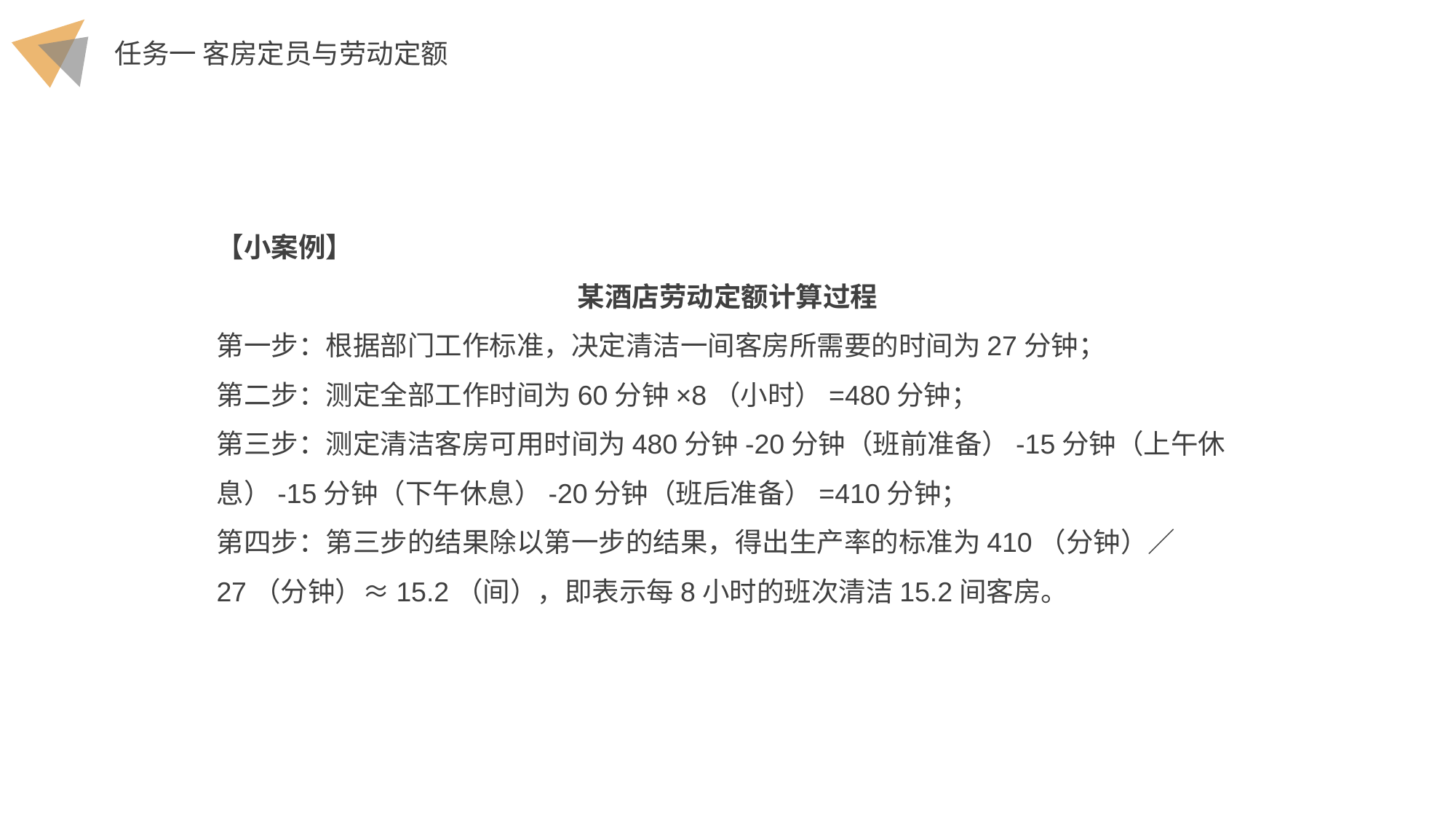

【小案例】
某酒店劳动定额计算过程
第一步：根据部门工作标准，决定清洁一间客房所需要的时间为27分钟；
第二步：测定全部工作时间为60分钟×8（小时）=480分钟；
第三步：测定清洁客房可用时间为480分钟-20分钟（班前准备）-15分钟（上午休息）-15分钟（下午休息）-20分钟（班后准备）=410分钟；
第四步：第三步的结果除以第一步的结果，得出生产率的标准为410（分钟）／27（分钟）≈15.2（间），即表示每8小时的班次清洁15.2间客房。